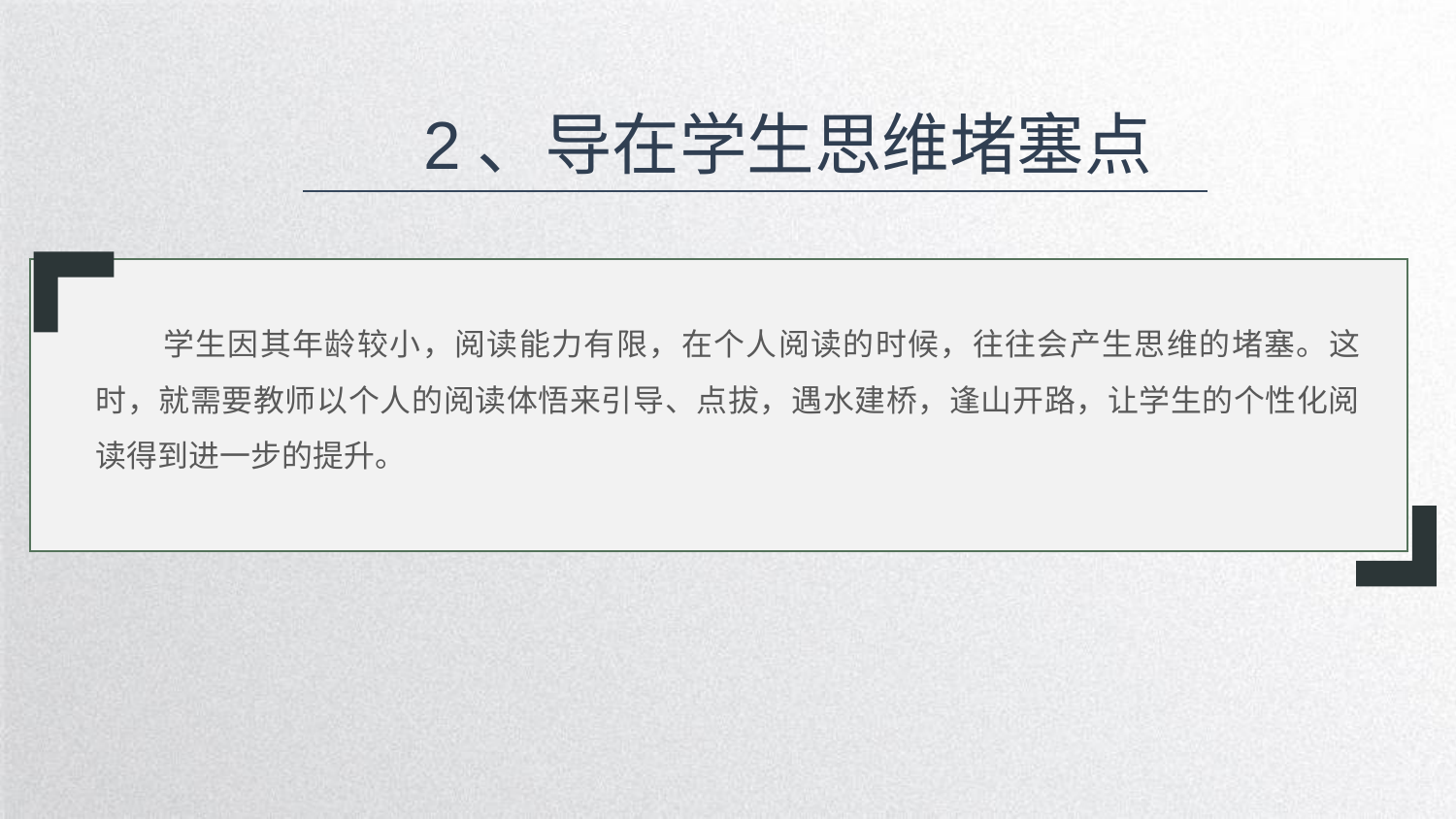

2、导在学生思维堵塞点

       学生因其年龄较小，阅读能力有限，在个人阅读的时候，往往会产生思维的堵塞。这时，就需要教师以个人的阅读体悟来引导、点拔，遇水建桥，逢山开路，让学生的个性化阅读得到进一步的提升。